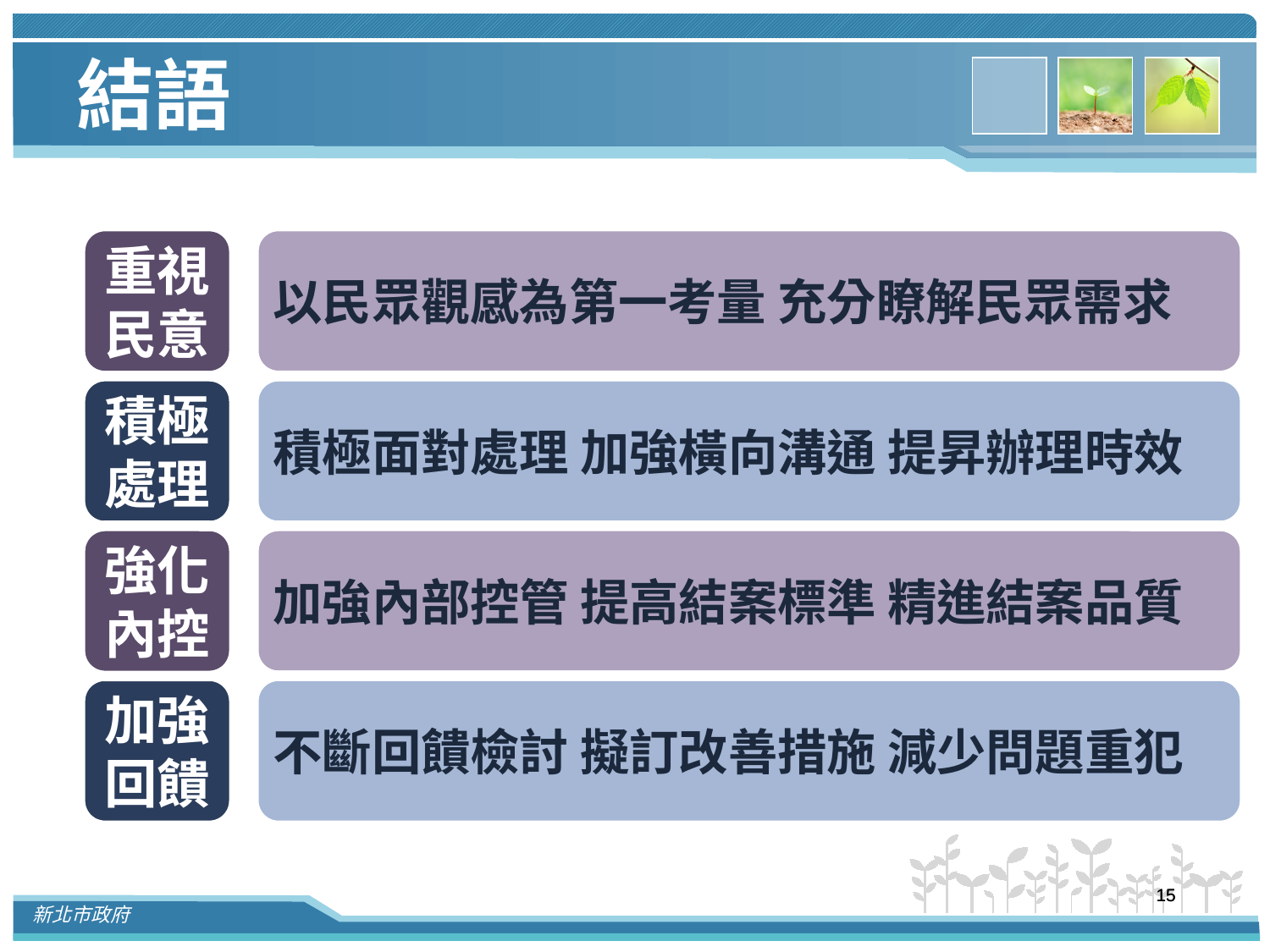

# 結語
重視
民意
以民眾觀感為第一考量 充分瞭解民眾需求
積極面對處理 加強橫向溝通 提昇辦理時效
積極
處理
加強內部控管 提高結案標準 精進結案品質
強化
內控
加強
回饋
不斷回饋檢討 擬訂改善措施 減少問題重犯
15
15